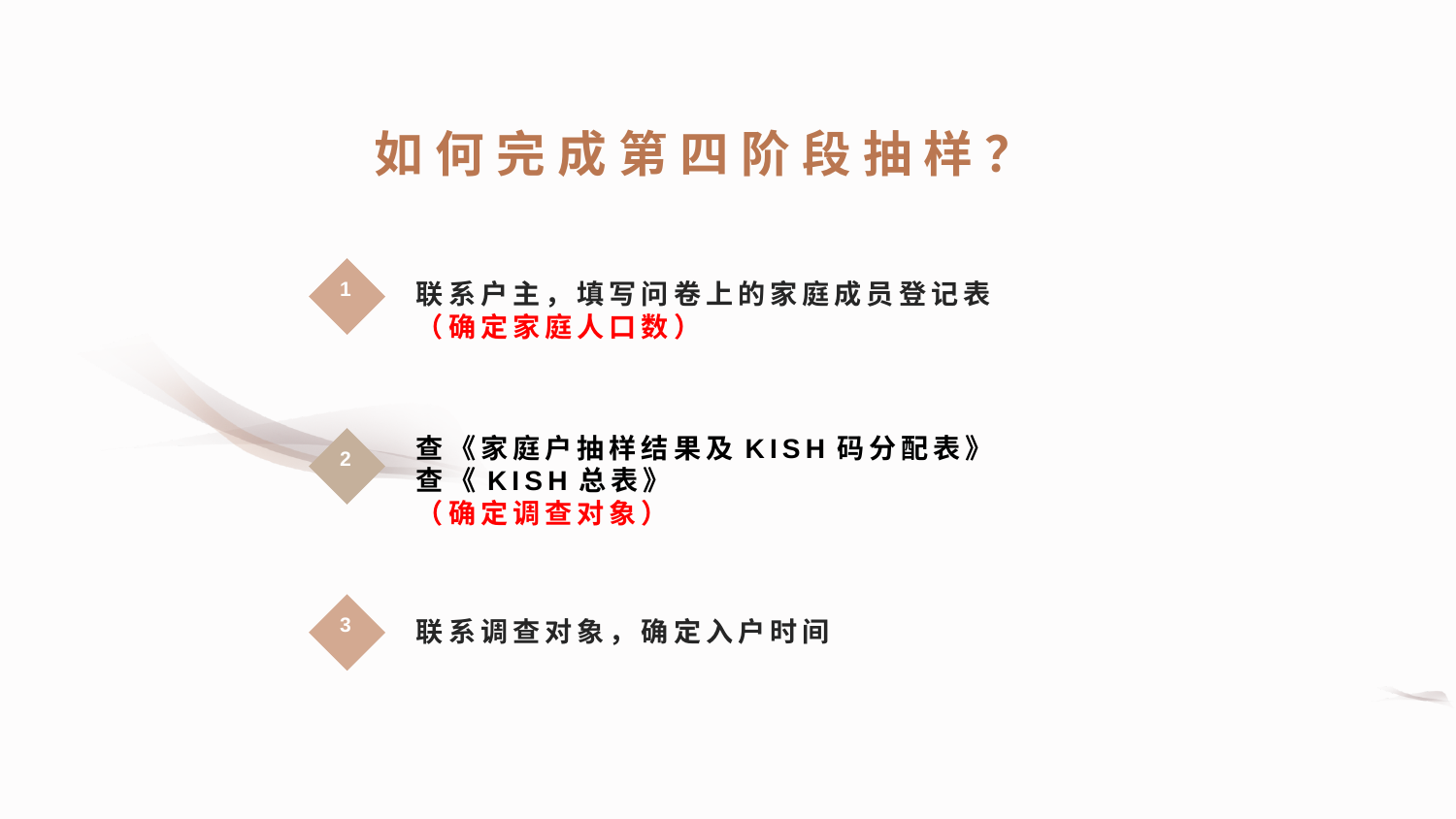

如何完成第四阶段抽样？
联系户主，填写问卷上的家庭成员登记表
（确定家庭人口数）

1
查《家庭户抽样结果及KISH码分配表》
查《KISH总表》
（确定调查对象）

2
联系调查对象，确定入户时间

3